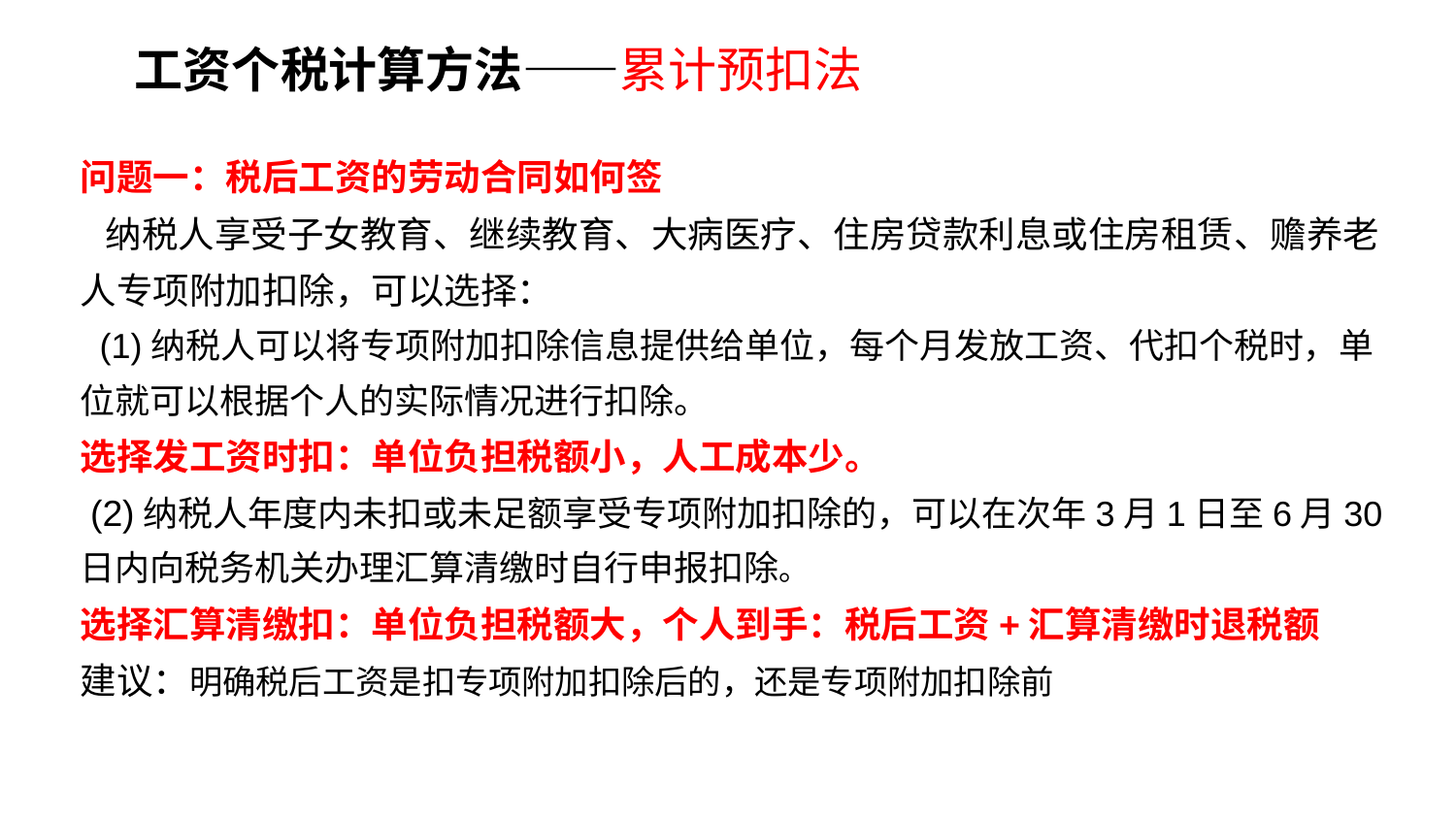

# 工资个税计算方法——累计预扣法
问题一：税后工资的劳动合同如何签
  纳税人享受子女教育、继续教育、大病医疗、住房贷款利息或住房租赁、赡养老人专项附加扣除，可以选择：
  (1)纳税人可以将专项附加扣除信息提供给单位，每个月发放工资、代扣个税时，单位就可以根据个人的实际情况进行扣除。
选择发工资时扣：单位负担税额小，人工成本少。
 (2)纳税人年度内未扣或未足额享受专项附加扣除的，可以在次年3月1日至6月30日内向税务机关办理汇算清缴时自行申报扣除。
选择汇算清缴扣：单位负担税额大，个人到手：税后工资+汇算清缴时退税额
建议：明确税后工资是扣专项附加扣除后的，还是专项附加扣除前